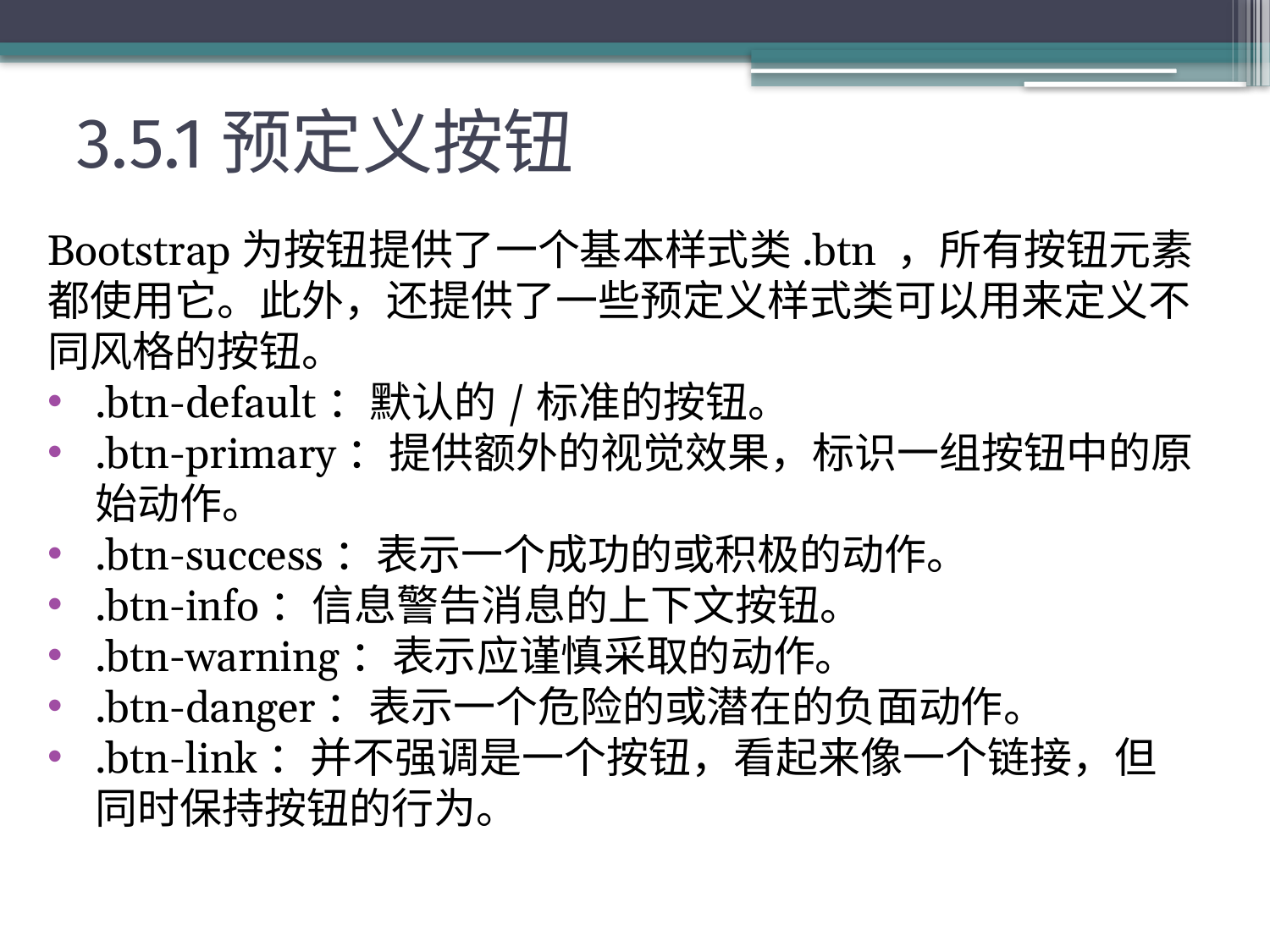

# 3.5.1预定义按钮
Bootstrap为按钮提供了一个基本样式类.btn ，所有按钮元素都使用它。此外，还提供了一些预定义样式类可以用来定义不同风格的按钮。
.btn-default：默认的/标准的按钮。
.btn-primary：提供额外的视觉效果，标识一组按钮中的原始动作。
.btn-success：表示一个成功的或积极的动作。
.btn-info：信息警告消息的上下文按钮。
.btn-warning：表示应谨慎采取的动作。
.btn-danger：表示一个危险的或潜在的负面动作。
.btn-link：并不强调是一个按钮，看起来像一个链接，但同时保持按钮的行为。